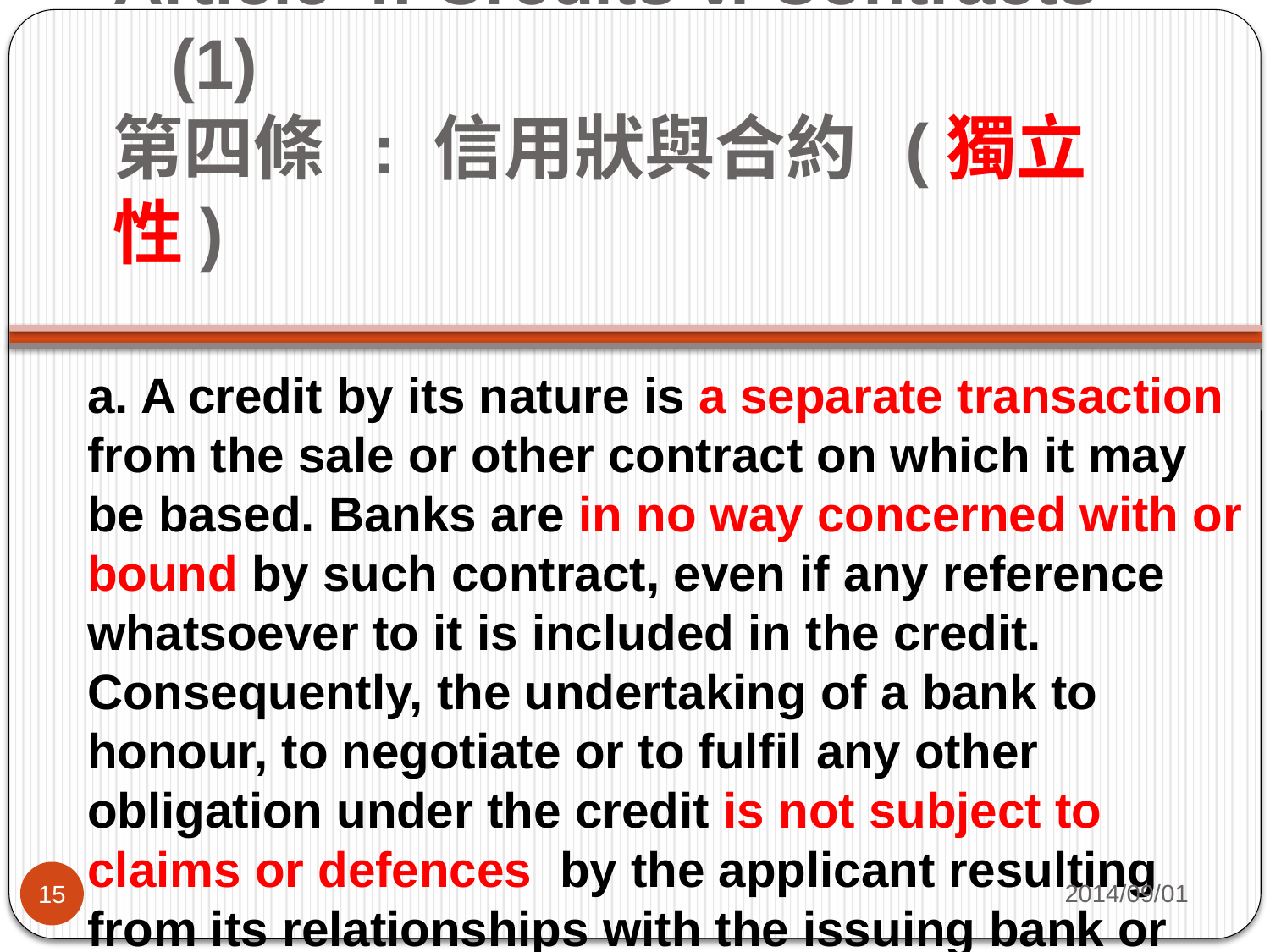

# Article 4: Credits v. Contracts    (1) 第四條  : 信用狀與合約  (獨立性)
a. A credit by its nature is a separate transaction from the sale or other contract on which it may be based. Banks are in no way concerned with or bound by such contract, even if any reference  whatsoever to it is included in the credit. Consequently, the undertaking of a bank to honour, to negotiate or to fulfil any other obligation under the credit is not subject to claims or defences  by the applicant resulting from its relationships with the issuing bank or the beneficiary.
2014/09/01
15